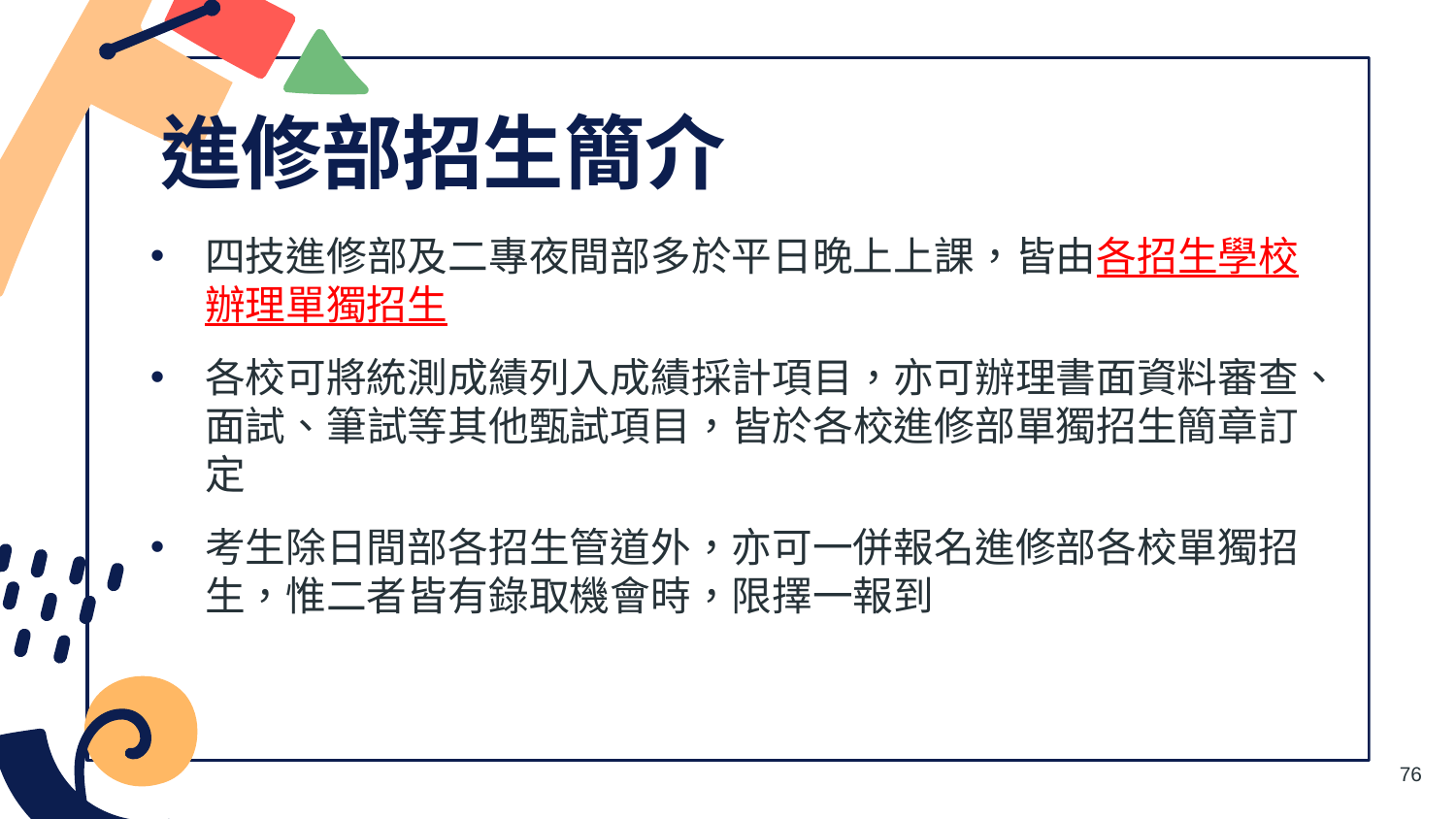

進修部招生簡介

四技進修部及二專夜間部多於平日晚上上課，皆由各招生學校辦理單獨招生
各校可將統測成績列入成績採計項目，亦可辦理書面資料審查、面試、筆試等其他甄試項目，皆於各校進修部單獨招生簡章訂定
考生除日間部各招生管道外，亦可一併報名進修部各校單獨招生，惟二者皆有錄取機會時，限擇一報到
76